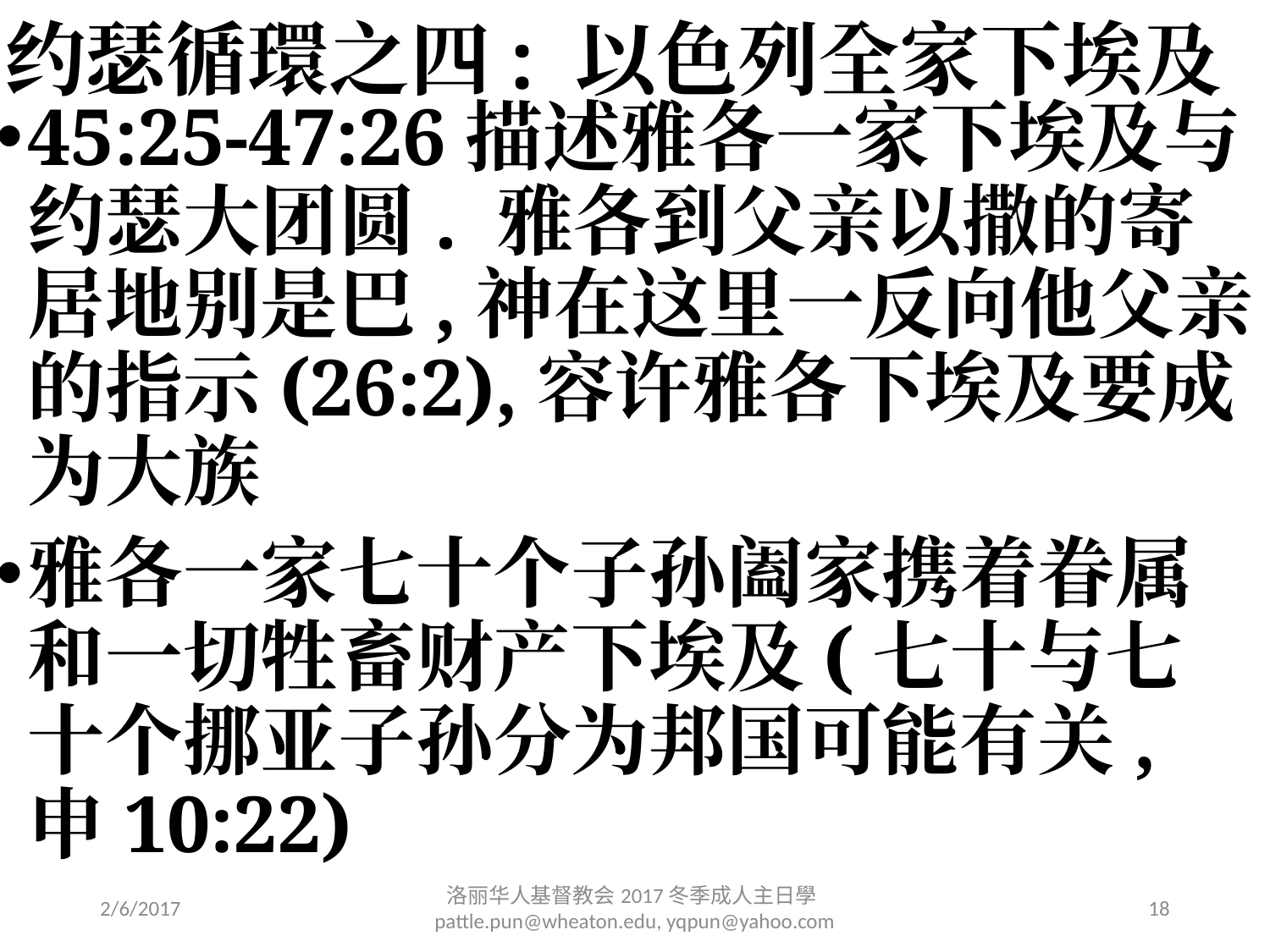

# 约瑟循環之四: 以色列全家下埃及
45:25-47:26描述雅各一家下埃及与约瑟大团圆. 雅各到父亲以撒的寄居地别是巴,神在这里一反向他父亲的指示(26:2),容许雅各下埃及要成为大族
雅各一家七十个子孙阖家携着眷属和一切牲畜财产下埃及(七十与七十个挪亚子孙分为邦国可能有关, 申10:22)

2/6/2017
洛丽华⼈基督教会2017冬季成⼈主⽇學  pattle.pun@wheaton.edu, yqpun@yahoo.com
18